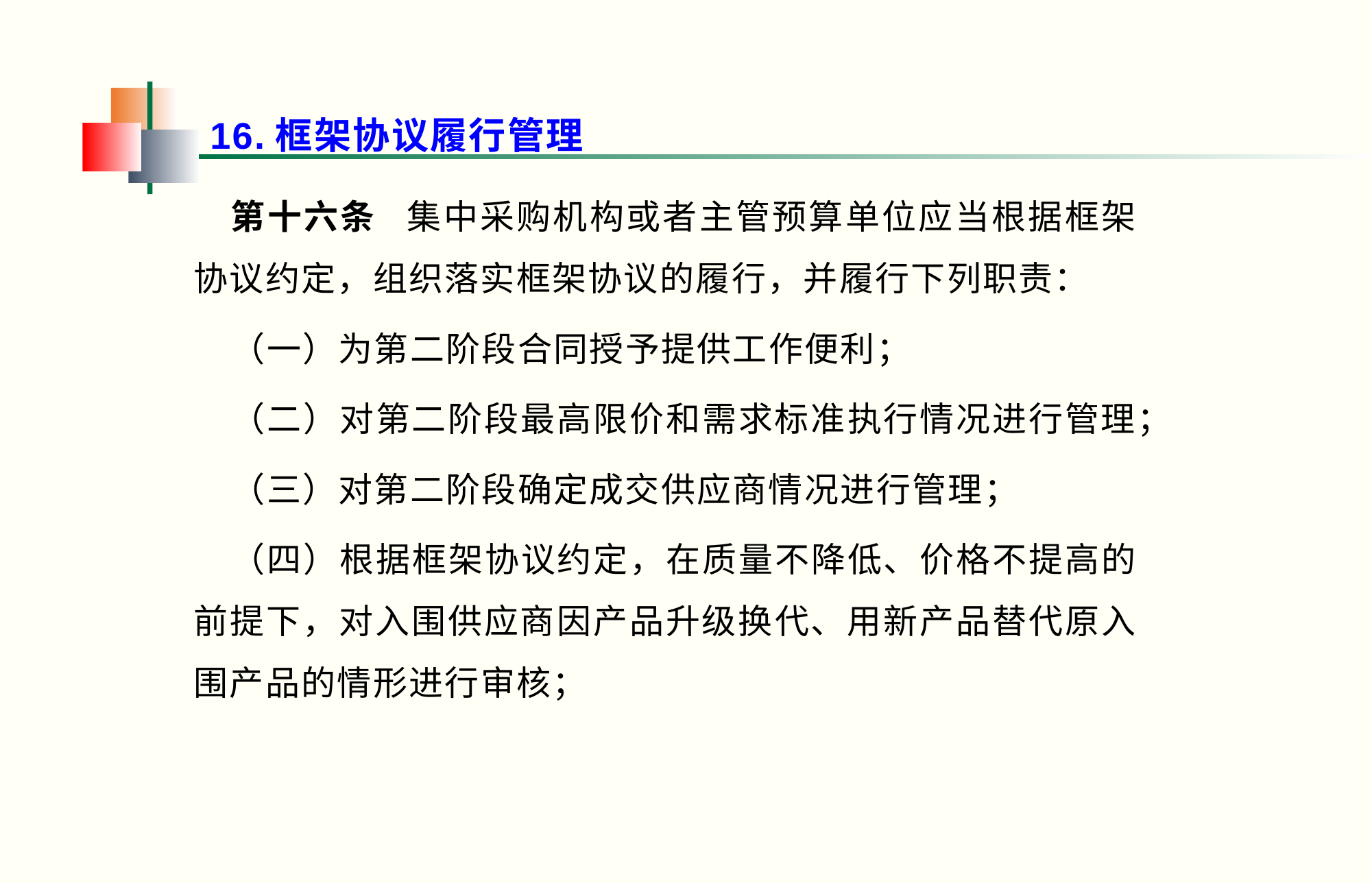

16.框架协议履行管理
第十六条   集中采购机构或者主管预算单位应当根据框架协议约定，组织落实框架协议的履行，并履行下列职责：
（一）为第二阶段合同授予提供工作便利；
（二）对第二阶段最高限价和需求标准执行情况进行管理；
（三）对第二阶段确定成交供应商情况进行管理；
（四）根据框架协议约定，在质量不降低、价格不提高的前提下，对入围供应商因产品升级换代、用新产品替代原入围产品的情形进行审核；